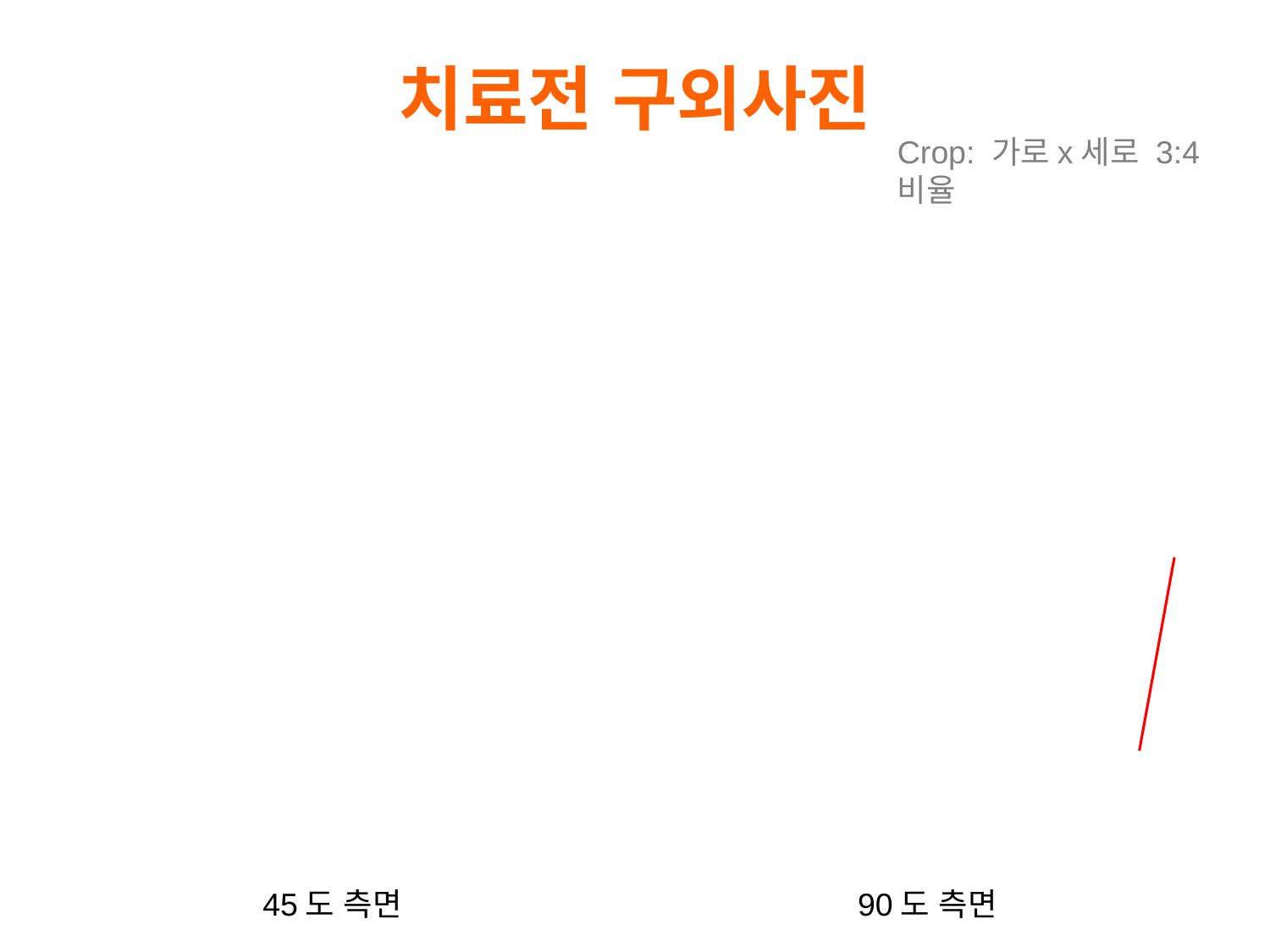

치료전 구외사진
Crop: 가로x세로 3:4 비율
45도 측면
90도 측면